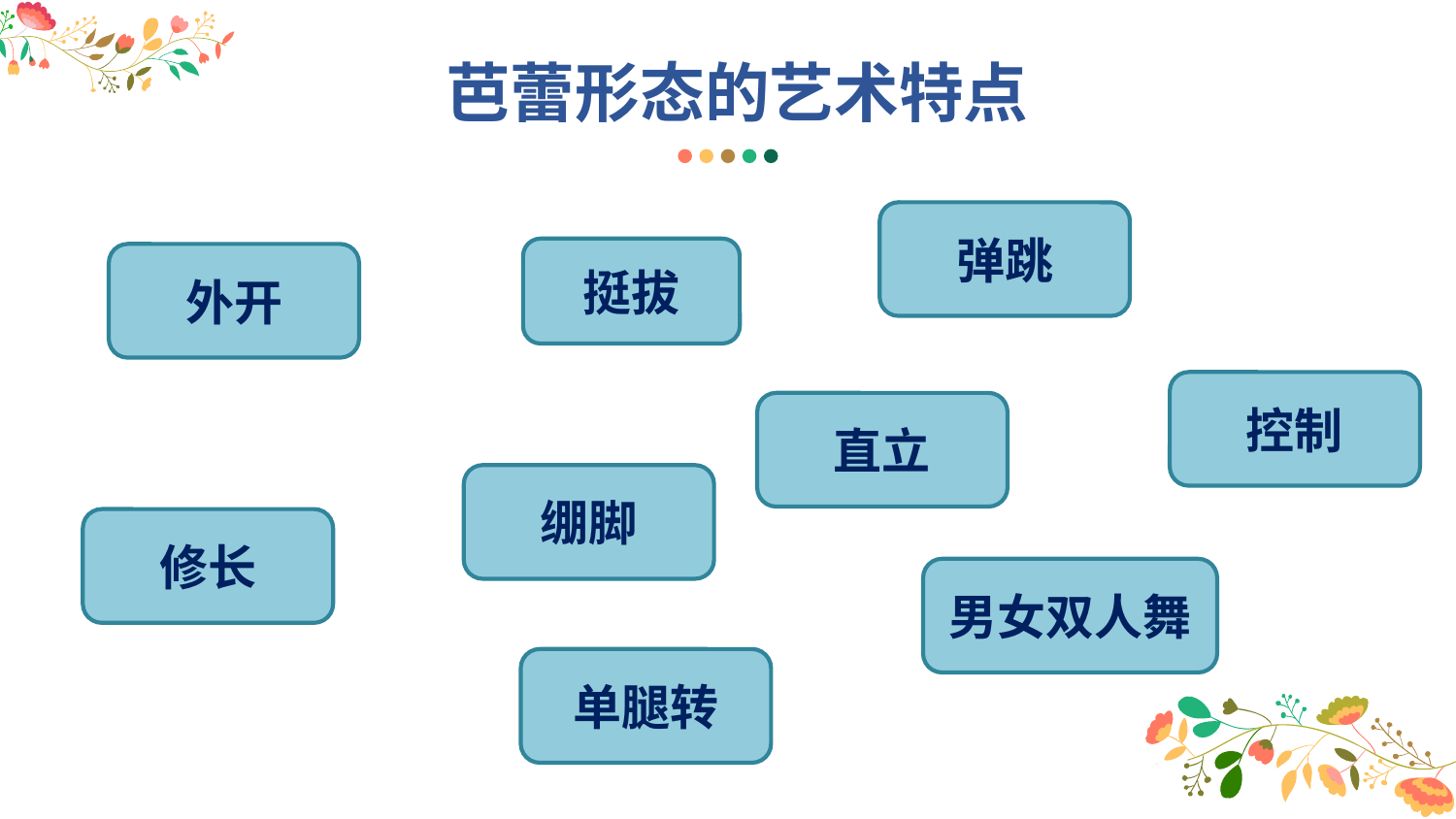

芭蕾形态的艺术特点

弹跳
挺拔
外开
控制
直立
绷脚
修长

男女双人舞
单腿转